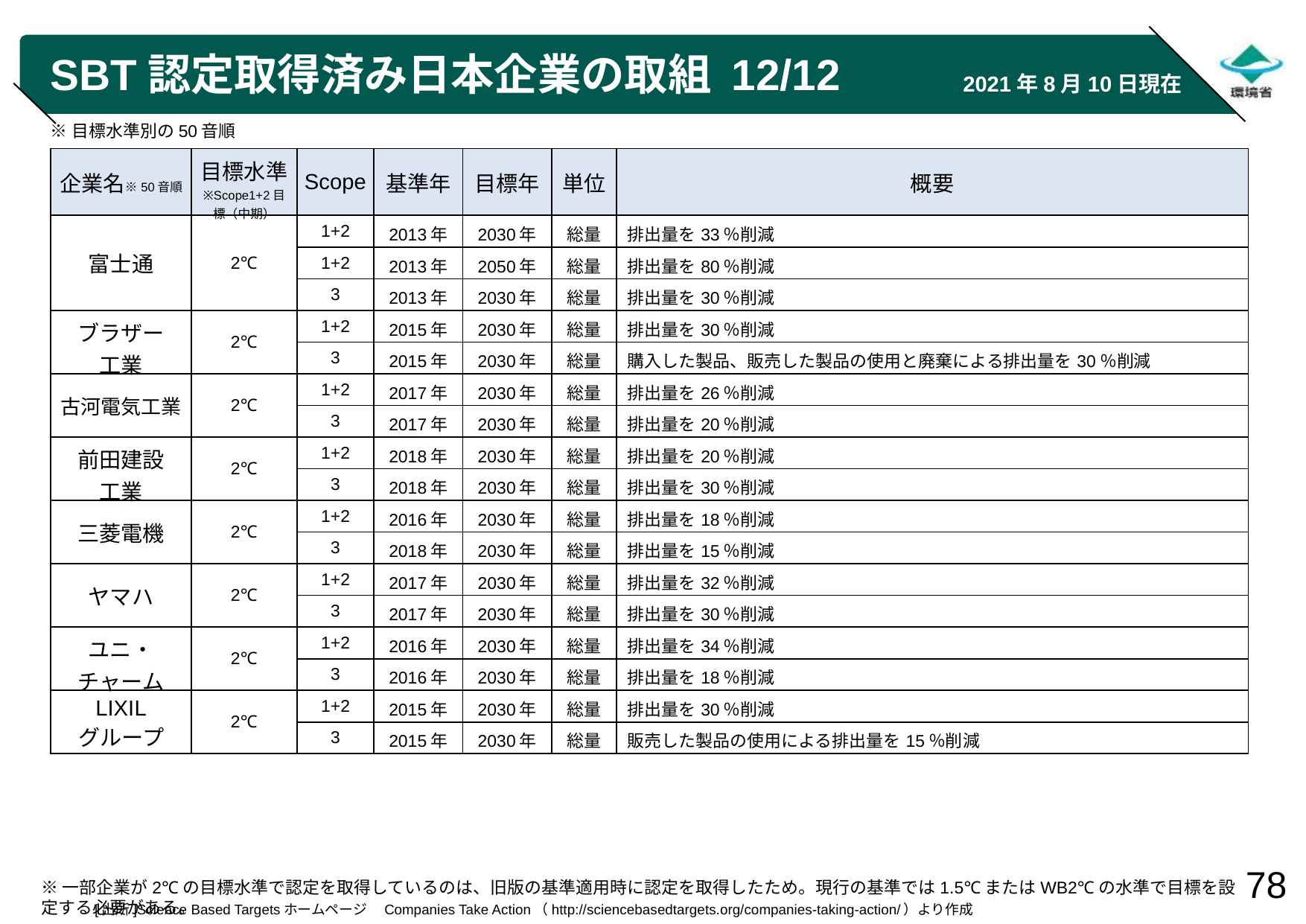

# SBT認定取得済み日本企業の取組 12/12
2021年8月10日現在
※目標水準別の50音順
| 企業名※50音順 | 目標水準 ※Scope1+2目標（中期） | Scope | 基準年 | 目標年 | 単位 | 概要 |
| --- | --- | --- | --- | --- | --- | --- |
| 富士通 | 2℃ | 1+2 | 2013年 | 2030年 | 総量 | 排出量を33％削減 |
|  |  | 1+2 | 2013年 | 2050年 | 総量 | 排出量を80％削減 |
|  |  | 3 | 2013年 | 2030年 | 総量 | 排出量を30％削減 |
| ブラザー 工業 | 2℃ | 1+2 | 2015年 | 2030年 | 総量 | 排出量を30％削減 |
|  |  | 3 | 2015年 | 2030年 | 総量 | 購入した製品、販売した製品の使用と廃棄による排出量を30％削減 |
| 古河電気工業 | 2℃ | 1+2 | 2017年 | 2030年 | 総量 | 排出量を26％削減 |
|  |  | 3 | 2017年 | 2030年 | 総量 | 排出量を20％削減 |
| 前田建設 工業 | 2℃ | 1+2 | 2018年 | 2030年 | 総量 | 排出量を20％削減 |
|  |  | 3 | 2018年 | 2030年 | 総量 | 排出量を30％削減 |
| 三菱電機 | 2℃ | 1+2 | 2016年 | 2030年 | 総量 | 排出量を18％削減 |
|  |  | 3 | 2018年 | 2030年 | 総量 | 排出量を15％削減 |
| ヤマハ | 2℃ | 1+2 | 2017年 | 2030年 | 総量 | 排出量を32％削減 |
|  |  | 3 | 2017年 | 2030年 | 総量 | 排出量を30％削減 |
| ユニ・チャーム | 2℃ | 1+2 | 2016年 | 2030年 | 総量 | 排出量を34％削減 |
|  |  | 3 | 2016年 | 2030年 | 総量 | 排出量を18％削減 |
| LIXIL グループ | 2℃ | 1+2 | 2015年 | 2030年 | 総量 | 排出量を30％削減 |
|  |  | 3 | 2015年 | 2030年 | 総量 | 販売した製品の使用による排出量を15％削減 |
※一部企業が2℃の目標水準で認定を取得しているのは、旧版の基準適用時に認定を取得したため。現行の基準では1.5℃またはWB2℃の水準で目標を設定する必要がある。
[出所]Science Based Targetsホームページ　Companies Take Action（http://sciencebasedtargets.org/companies-taking-action/）より作成